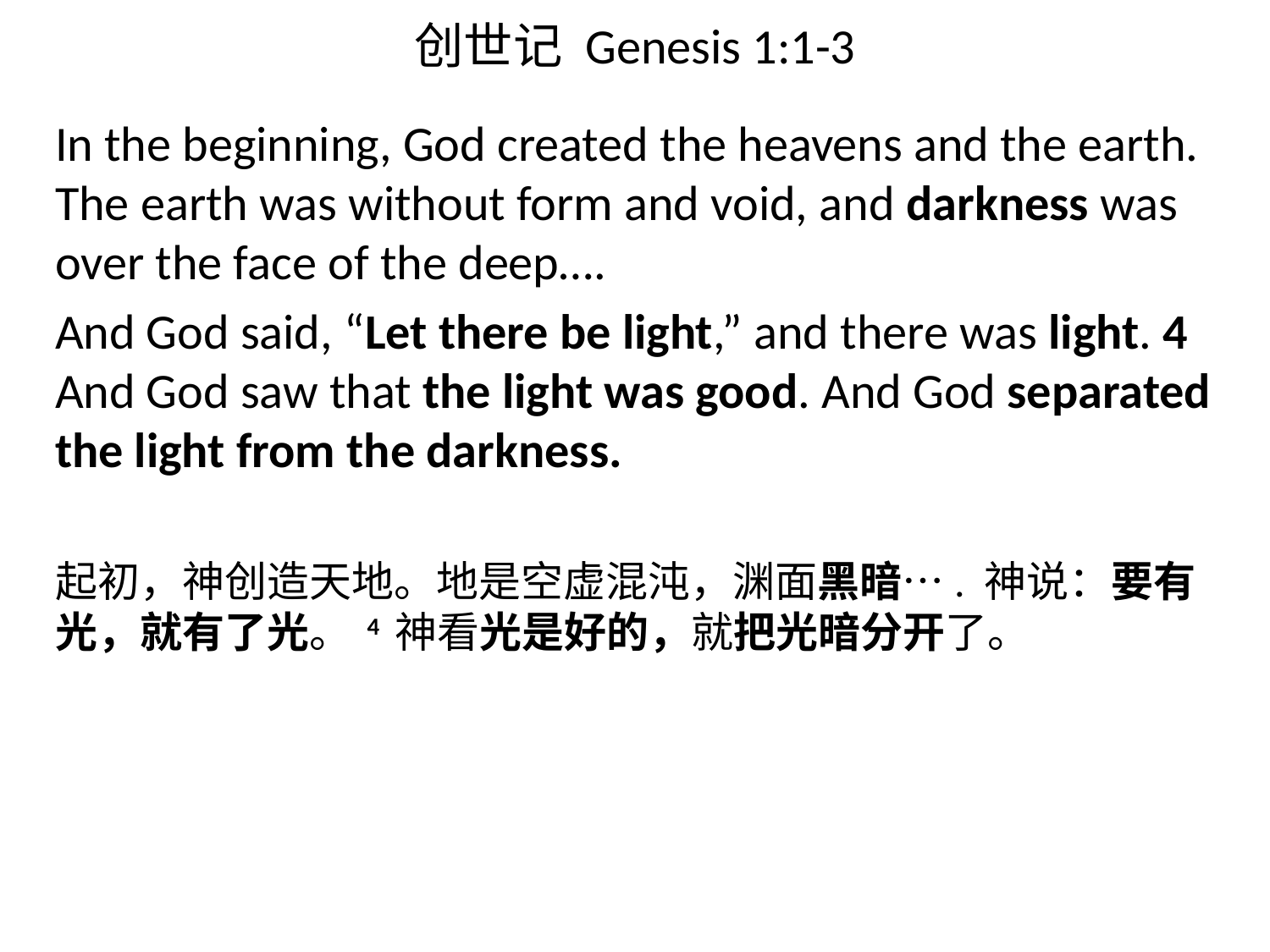

# 创世记 Genesis 1:1-3
In the beginning, God created the heavens and the earth.
The earth was without form and void, and darkness was over the face of the deep….
And God said, “Let there be light,” and there was light. 4 And God saw that the light was good. And God separated the light from the darkness.

起初，神创造天地。地是空虚混沌，渊面黑暗…. 神说：要有光，就有了光。 4 神看光是好的，就把光暗分开了。